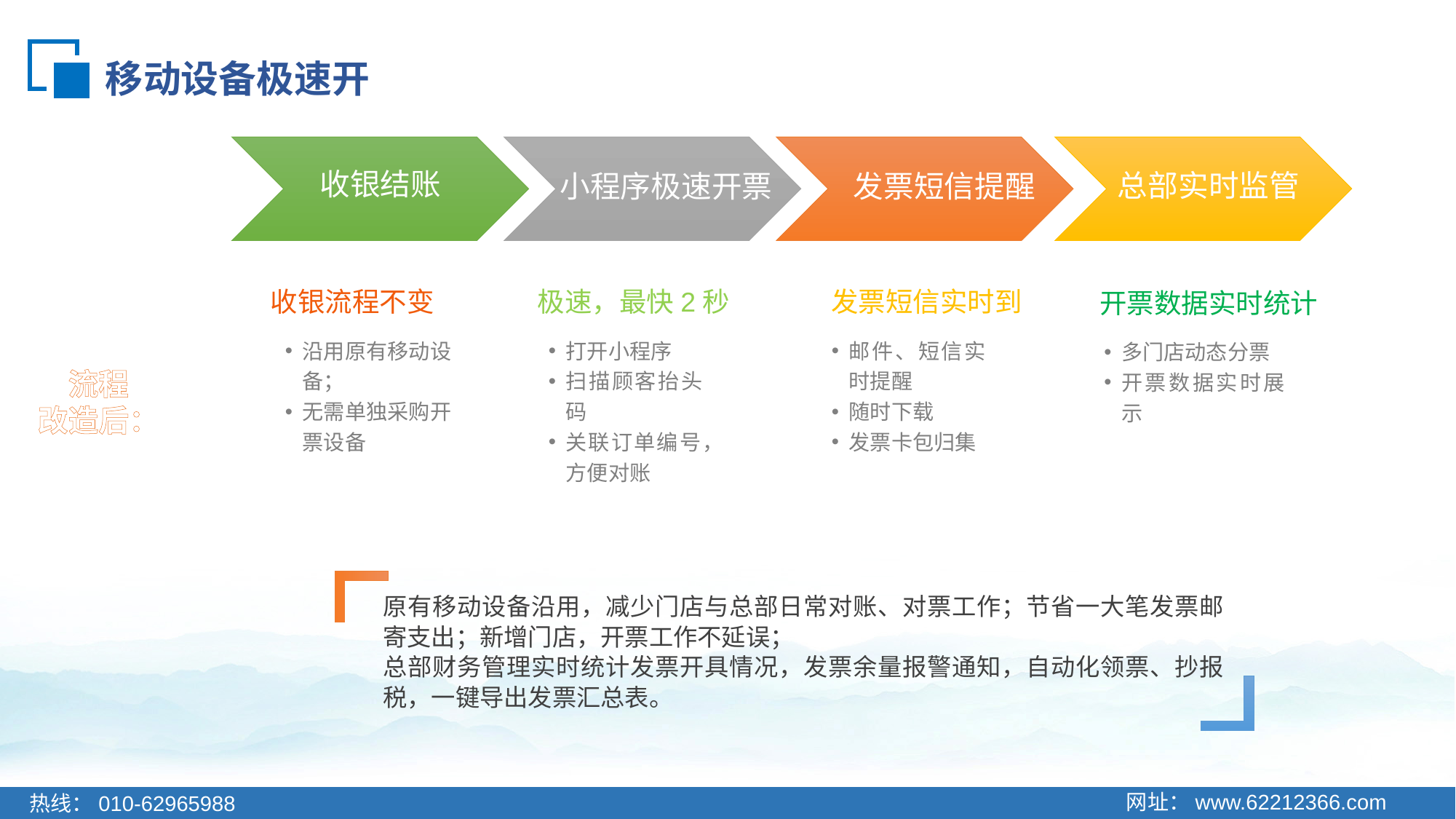

# 移动设备极速开

收银结账
总部实时监管
小程序极速开票
发票短信提醒
收银流程不变
极速，最快2秒
发票短信实时到
开票数据实时统计
沿用原有移动设备；
无需单独采购开票设备
打开小程序
扫描顾客抬头码
关联订单编号，方便对账

邮件、短信实时提醒
随时下载
发票卡包归集
多门店动态分票
开票数据实时展示

原有移动设备沿用，减少门店与总部日常对账、对票工作；节省一大笔发票邮寄支出；新增门店，开票工作不延误；
总部财务管理实时统计发票开具情况，发票余量报警通知，自动化领票、抄报税，一键导出发票汇总表。

流程
改造后：
网址：www.62212366.com
热线：010-62965988
网址：www.62212366.com

热线：010-62965988